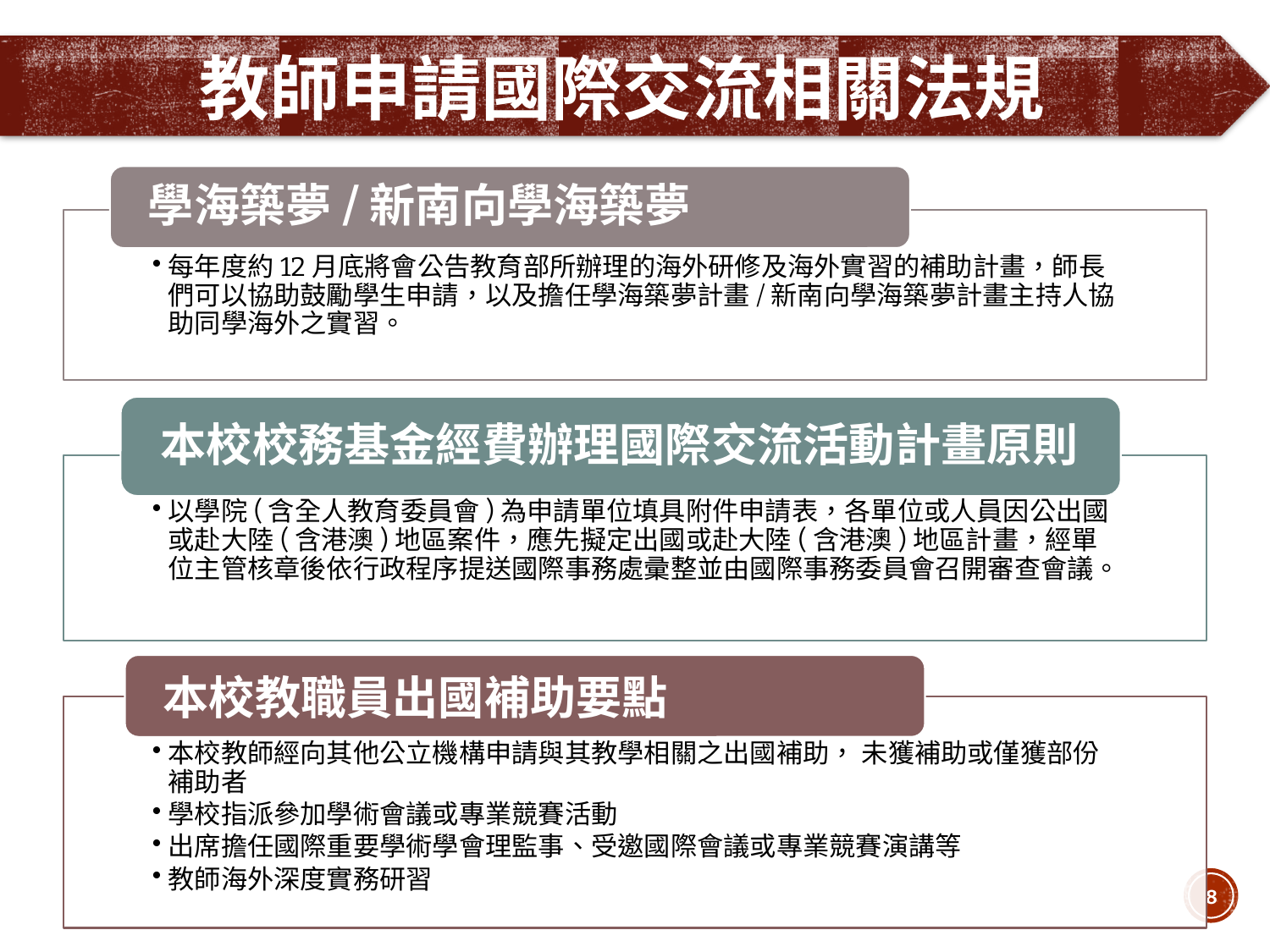

教師申請國際交流相關法規
每年度約12月底將會公告教育部所辦理的海外研修及海外實習的補助計畫，師長們可以協助鼓勵學生申請，以及擔任學海築夢計畫/新南向學海築夢計畫主持人協助同學海外之實習。
學海築夢/新南向學海築夢
以學院(含全人教育委員會)為申請單位填具附件申請表，各單位或人員因公出國或赴大陸(含港澳)地區案件，應先擬定出國或赴大陸(含港澳)地區計畫，經單位主管核章後依行政程序提送國際事務處彚整並由國際事務委員會召開審查會議。
本校校務基金經費辦理國際交流活動計畫原則
本校教師經向其他公立機構申請與其教學相關之出國補助， 未獲補助或僅獲部份補助者
學校指派參加學術會議或專業競賽活動
出席擔任國際重要學術學會理監事、受邀國際會議或專業競賽演講等
教師海外深度實務研習
本校教職員出國補助要點
8